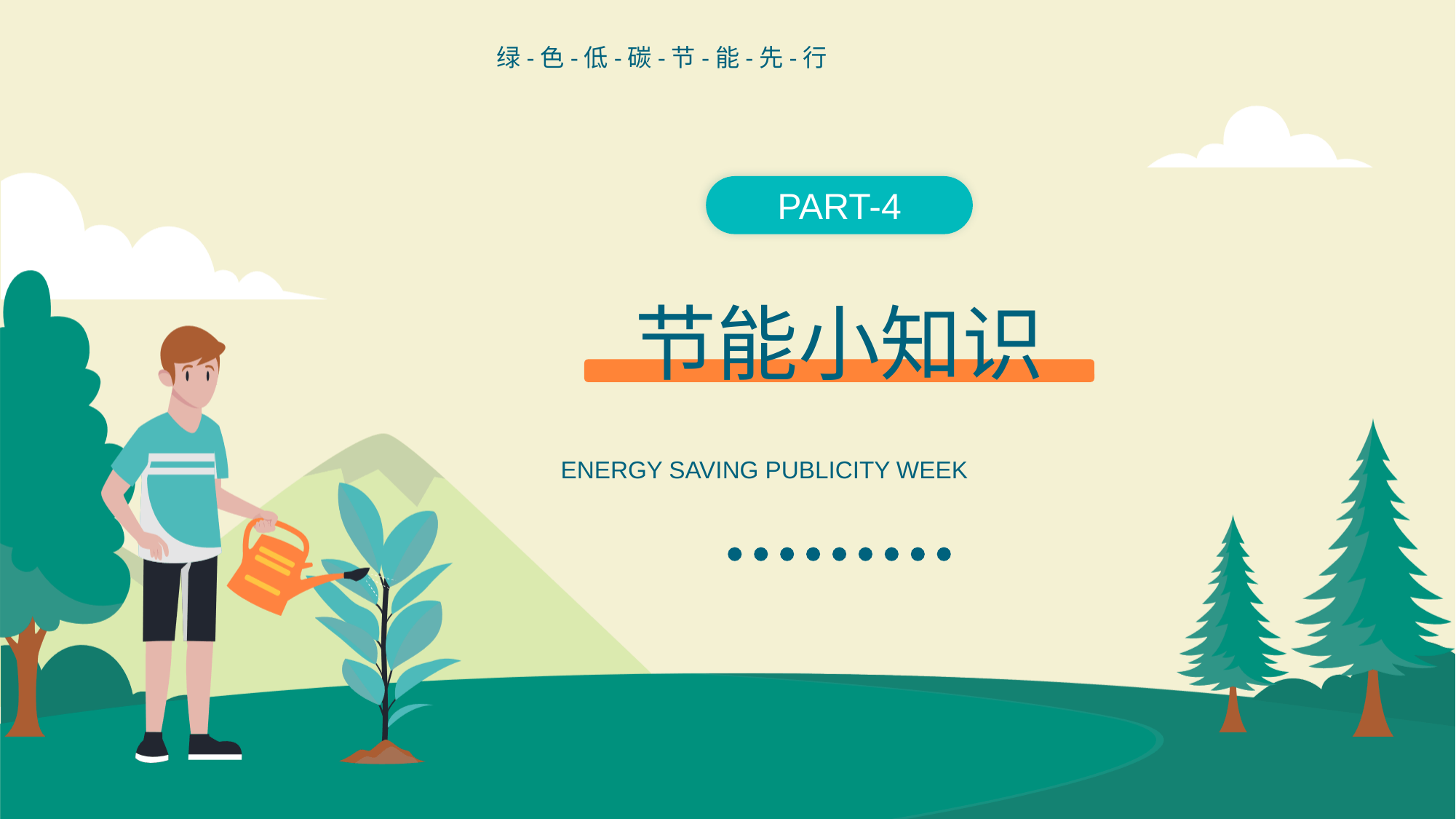

绿-色-低-碳-节-能-先-行
PART-4
节能小知识

ENERGY SAVING PUBLICITY WEEK